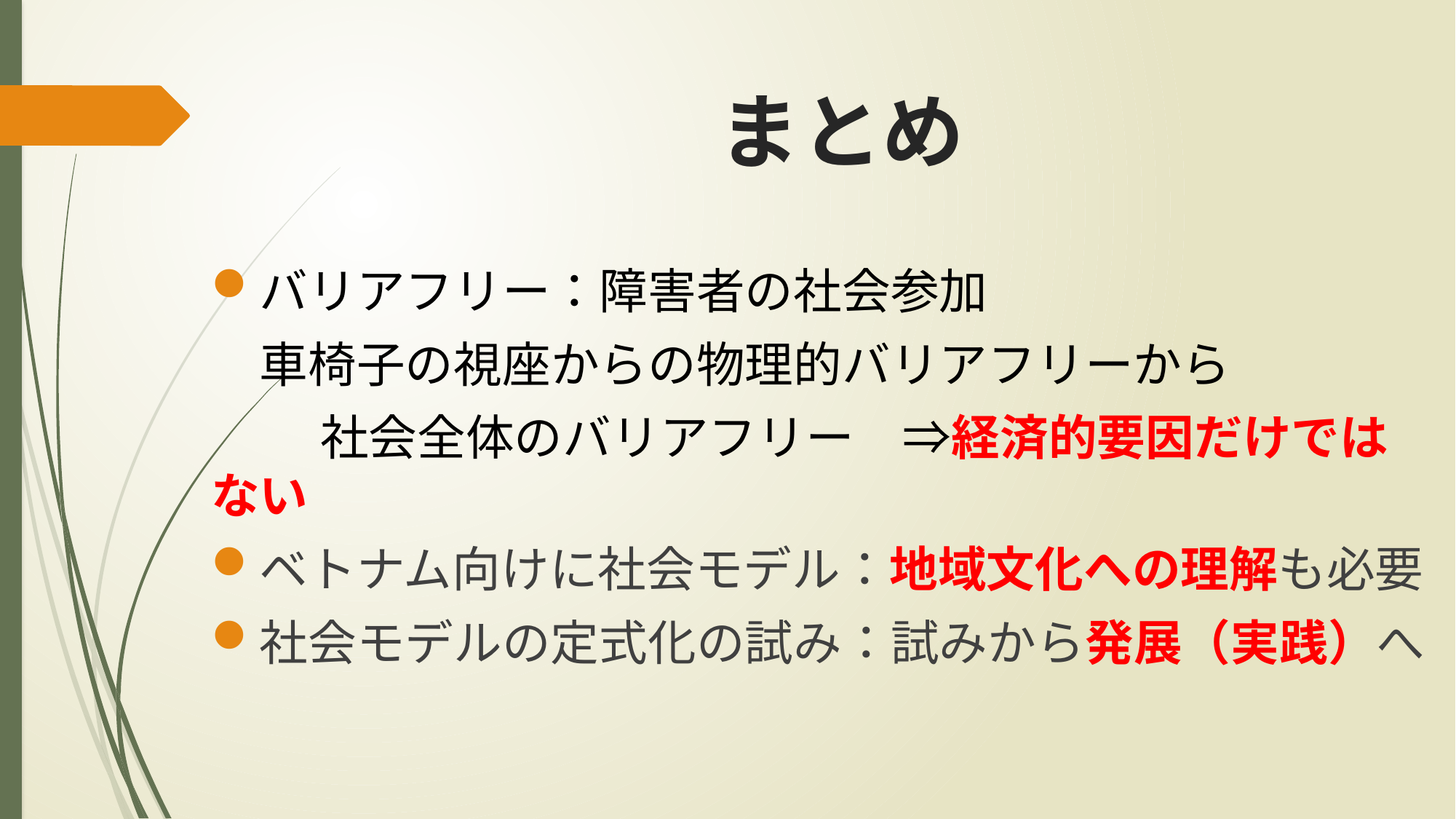

# まとめ
バリアフリー：障害者の社会参加
　車椅子の視座からの物理的バリアフリーから
	社会全体のバリアフリー　⇒経済的要因だけではない
ベトナム向けに社会モデル：地域文化への理解も必要
社会モデルの定式化の試み：試みから発展（実践）へ